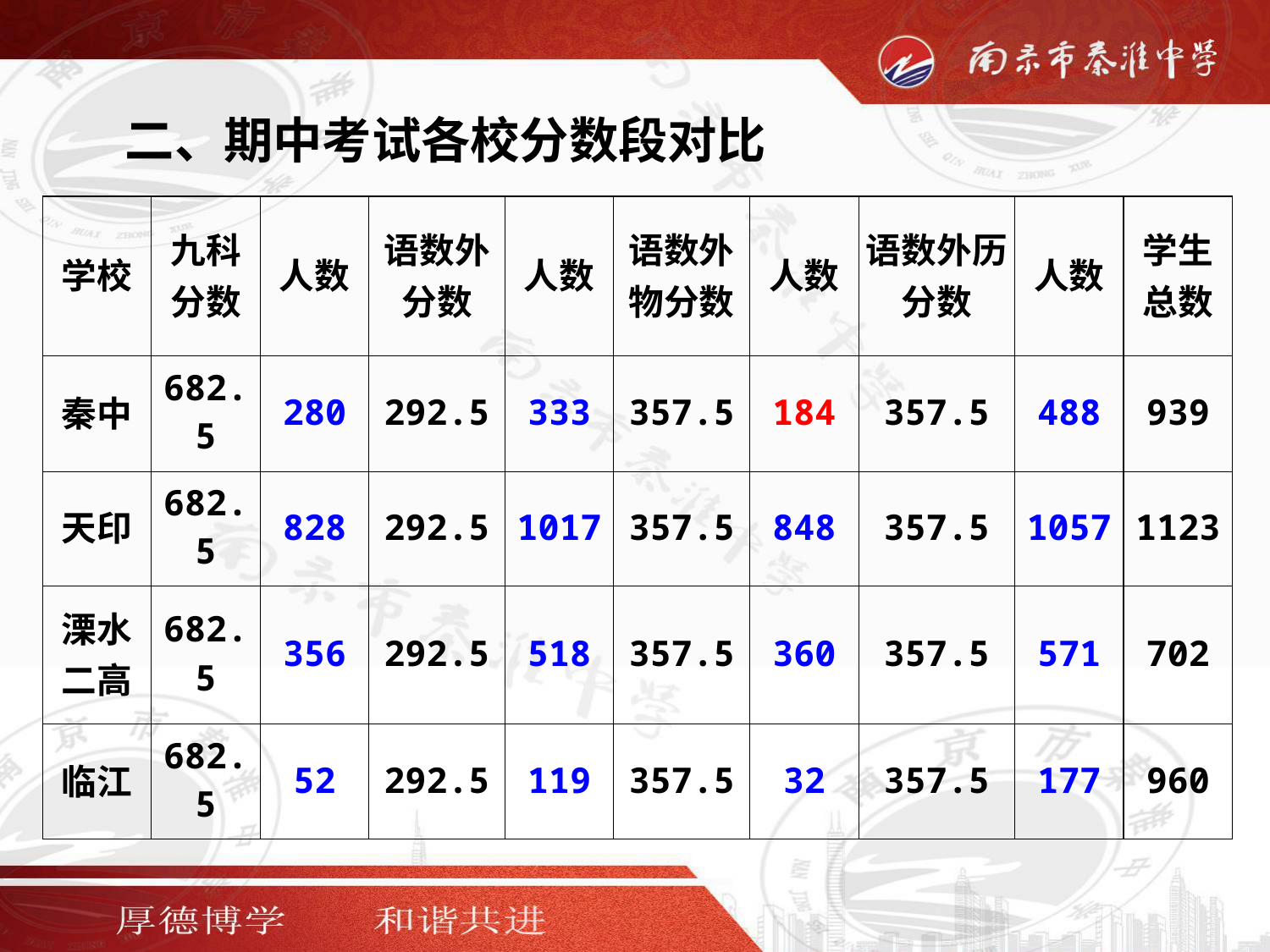

二、期中考试各校分数段对比
| 学校 | 九科 分数 | 人数 | 语数外分数 | 人数 | 语数外物分数 | 人数 | 语数外历分数 | 人数 | 学生总数 |
| --- | --- | --- | --- | --- | --- | --- | --- | --- | --- |
| 秦中 | 682.5 | 280 | 292.5 | 333 | 357.5 | 184 | 357.5 | 488 | 939 |
| 天印 | 682.5 | 828 | 292.5 | 1017 | 357.5 | 848 | 357.5 | 1057 | 1123 |
| 溧水 二高 | 682.5 | 356 | 292.5 | 518 | 357.5 | 360 | 357.5 | 571 | 702 |
| 临江 | 682.5 | 52 | 292.5 | 119 | 357.5 | 32 | 357.5 | 177 | 960 |